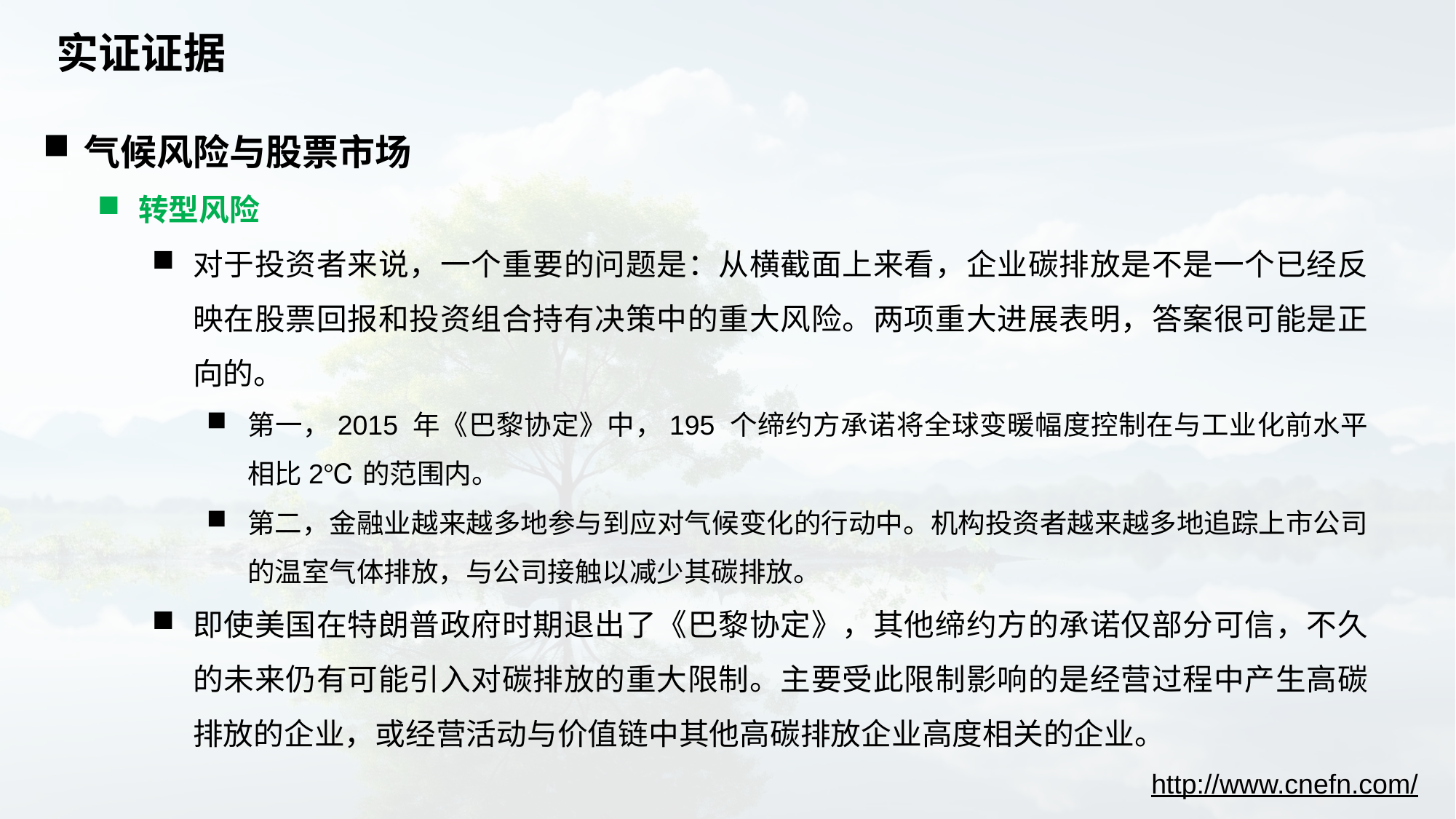

# 实证证据
气候风险与股票市场
转型风险
对于投资者来说，一个重要的问题是：从横截面上来看，企业碳排放是不是一个已经反映在股票回报和投资组合持有决策中的重大风险。两项重大进展表明，答案很可能是正向的。
第一，2015 年《巴黎协定》中，195 个缔约方承诺将全球变暖幅度控制在与工业化前水平相比2℃的范围内。
第二，金融业越来越多地参与到应对气候变化的行动中。机构投资者越来越多地追踪上市公司的温室气体排放，与公司接触以减少其碳排放。
即使美国在特朗普政府时期退出了《巴黎协定》，其他缔约方的承诺仅部分可信，不久的未来仍有可能引入对碳排放的重大限制。主要受此限制影响的是经营过程中产生高碳排放的企业，或经营活动与价值链中其他高碳排放企业高度相关的企业。